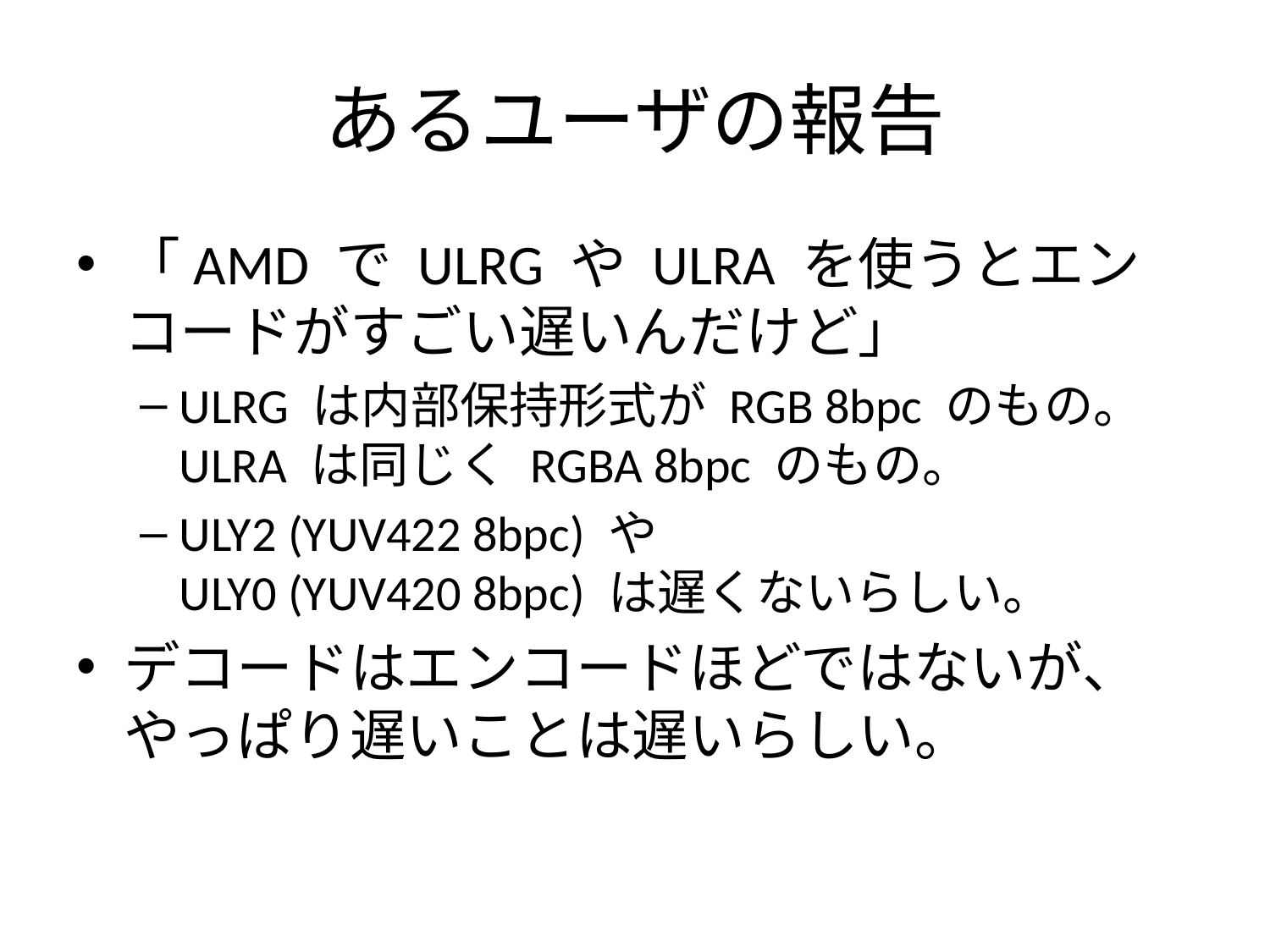

# あるユーザの報告
「AMD で ULRG や ULRA を使うとエンコードがすごい遅いんだけど」
ULRG は内部保持形式が RGB 8bpc のもの。
ULRA は同じく RGBA 8bpc のもの。
ULY2 (YUV422 8bpc) や
ULY0 (YUV420 8bpc) は遅くないらしい。
デコードはエンコードほどではないが、やっぱり遅いことは遅いらしい。